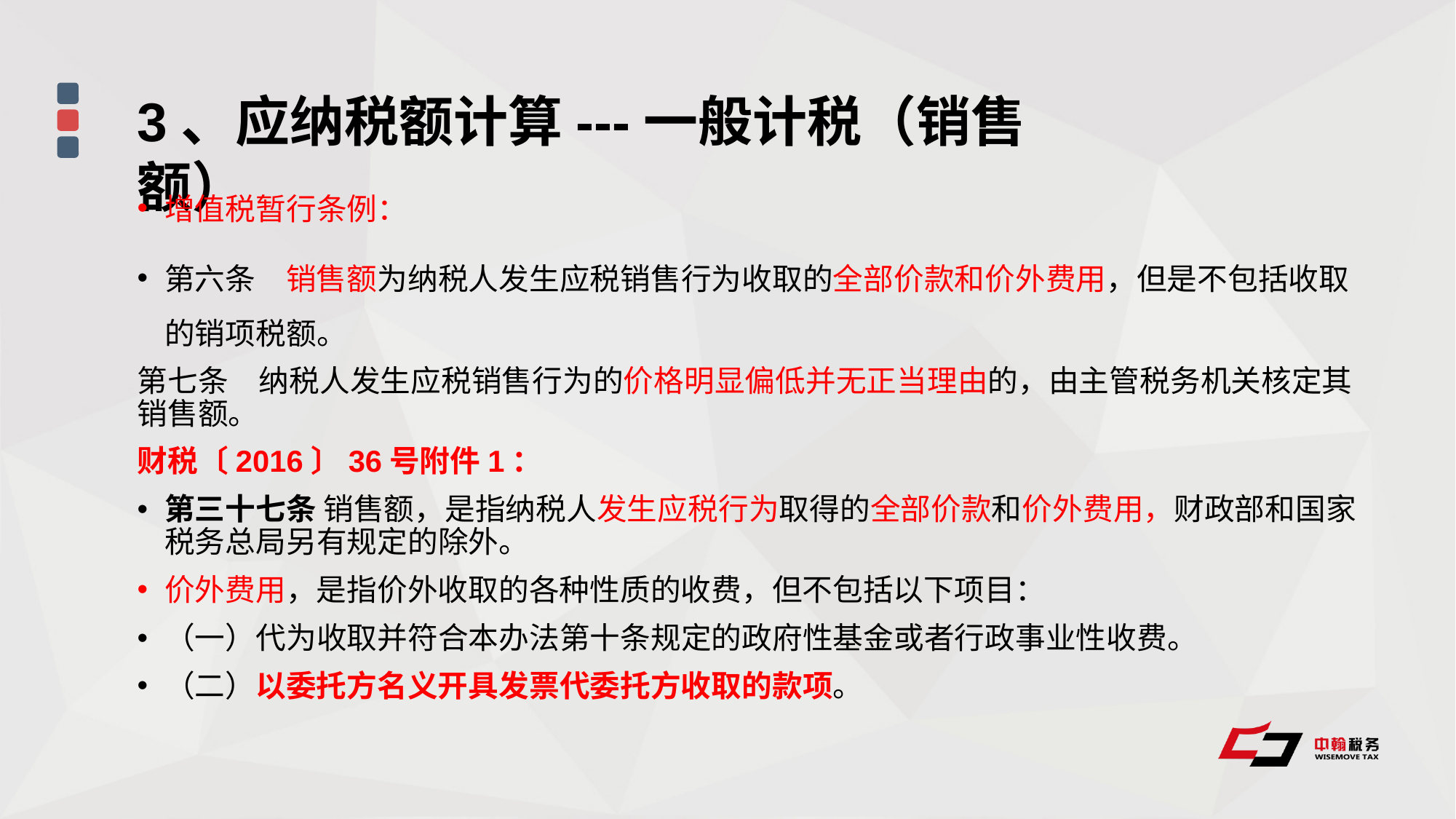

3、应纳税额计算---一般计税（销售额）
增值税暂行条例：
第六条　销售额为纳税人发生应税销售行为收取的全部价款和价外费用，但是不包括收取的销项税额。
第七条　纳税人发生应税销售行为的价格明显偏低并无正当理由的，由主管税务机关核定其销售额。
财税〔2016〕36号附件1：
第三十七条 销售额，是指纳税人发生应税行为取得的全部价款和价外费用，财政部和国家税务总局另有规定的除外。
价外费用，是指价外收取的各种性质的收费，但不包括以下项目：
（一）代为收取并符合本办法第十条规定的政府性基金或者行政事业性收费。
（二）以委托方名义开具发票代委托方收取的款项。